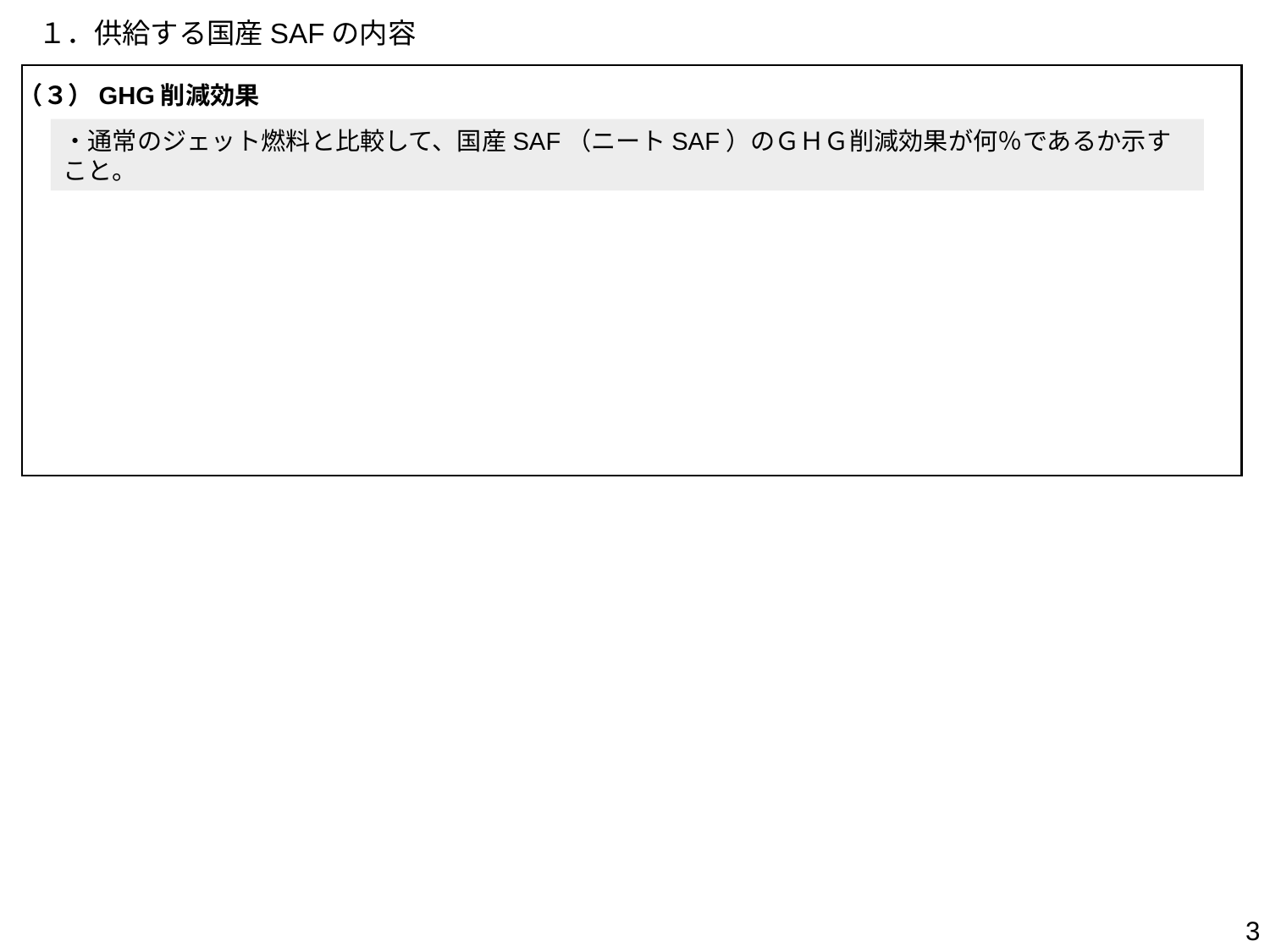

# １．供給する国産SAFの内容

（３）GHG削減効果
・通常のジェット燃料と比較して、国産SAF（ニートSAF）のＧＨＧ削減効果が何％であるか示すこと。
3